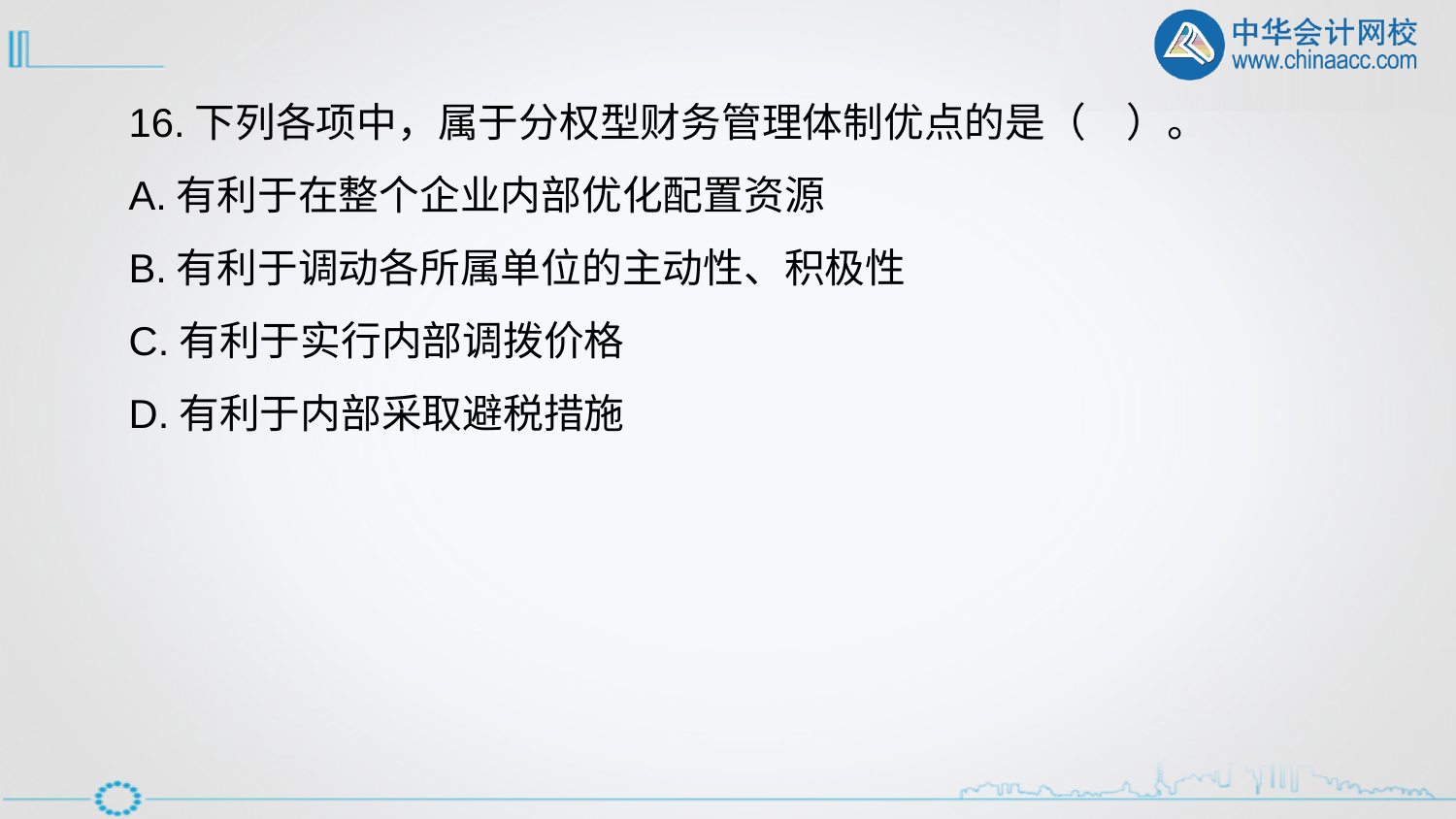

16.下列各项中，属于分权型财务管理体制优点的是（　）。
A.有利于在整个企业内部优化配置资源
B.有利于调动各所属单位的主动性、积极性
C.有利于实行内部调拨价格
D.有利于内部采取避税措施